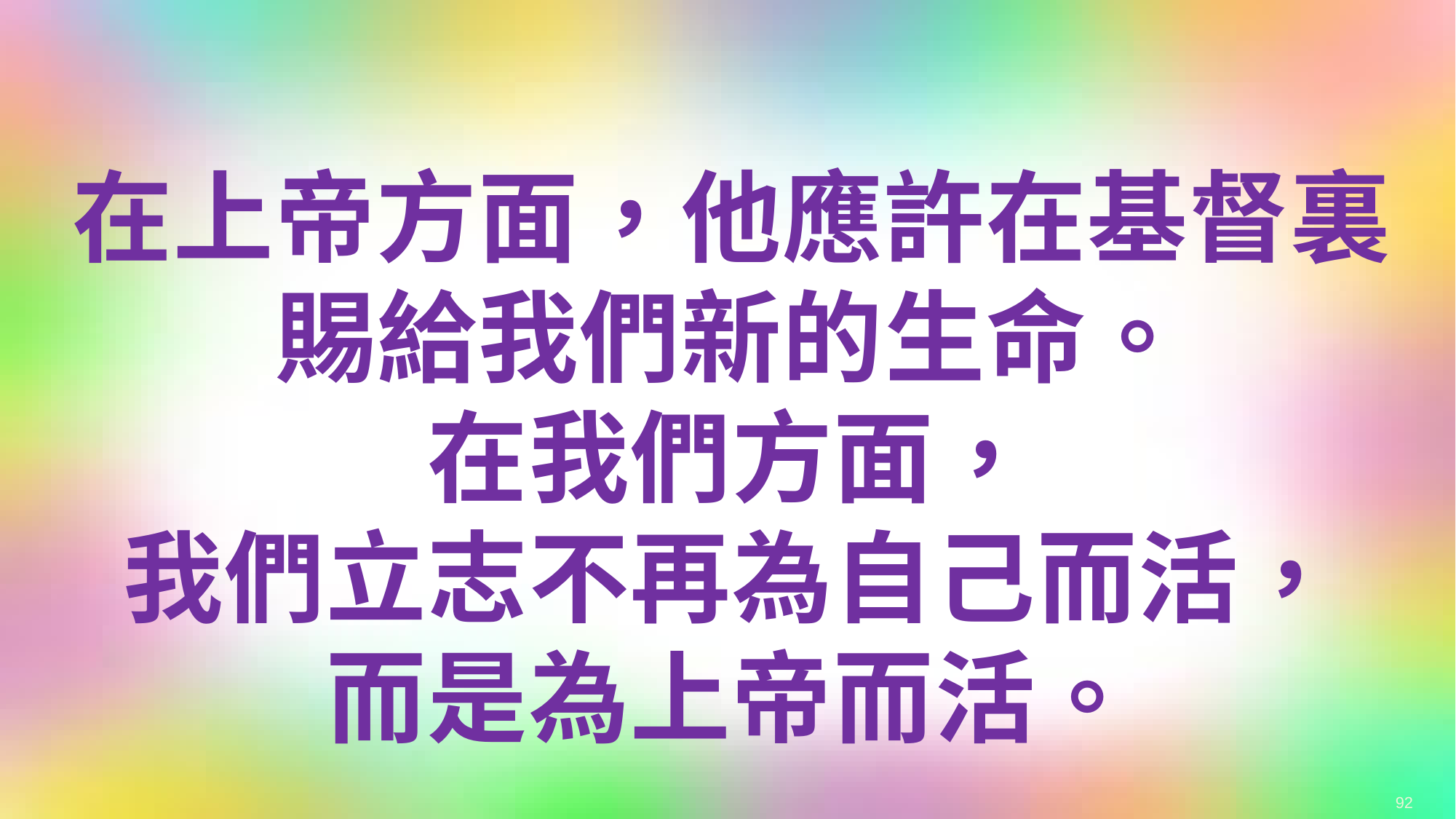

在上帝方面，他應許在基督裏
賜給我們新的生命。
在我們方面，
我們立志不再為自己而活，
而是為上帝而活。
92